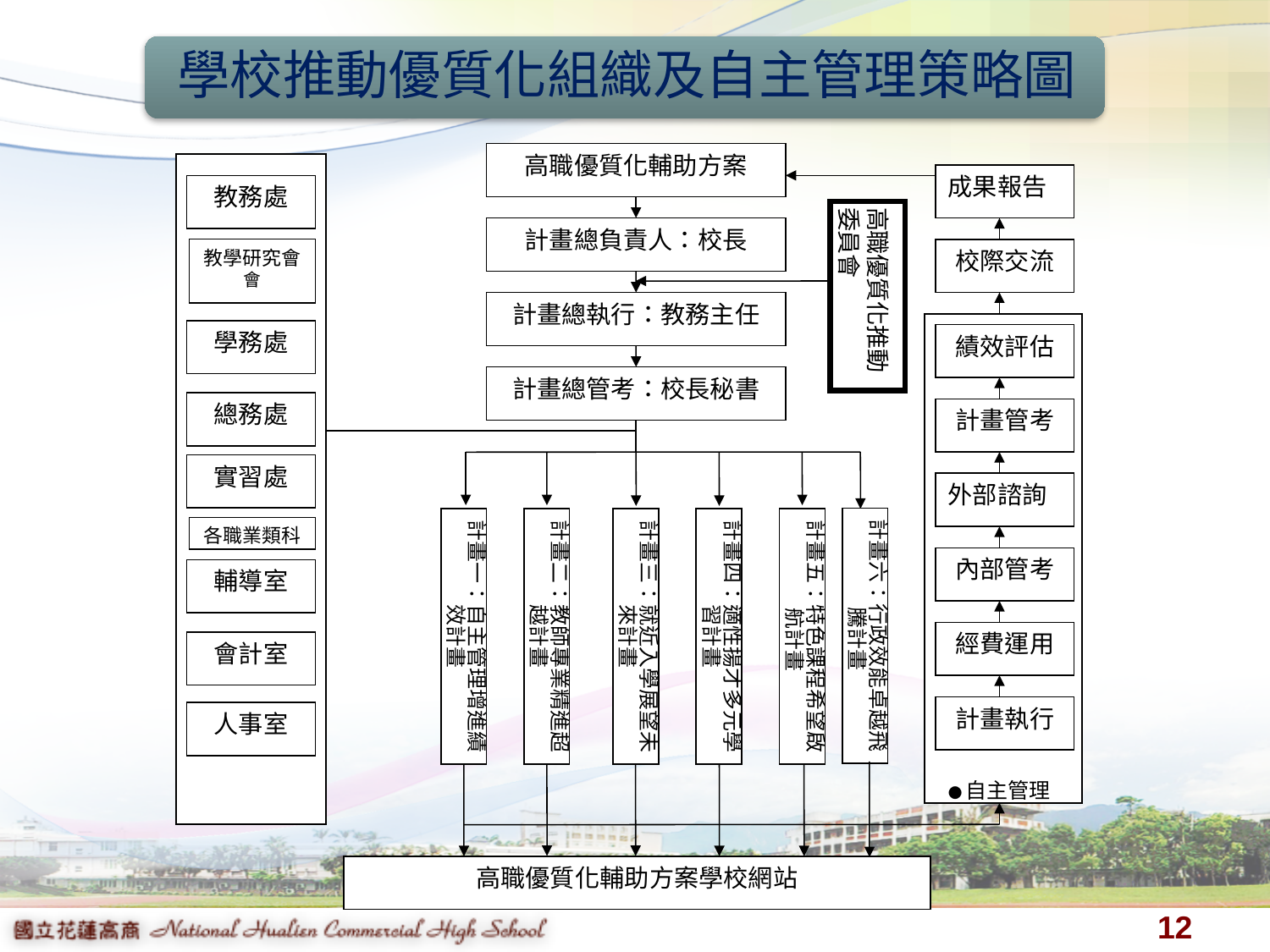

學校推動優質化組織及自主管理策略圖

高職優質化輔助方案

成果報告
教務處
高職優質化推動委員會
計畫總負責人：校長
教學研究會會
校際交流
計畫總執行：教務主任

學務處
績效評估
計畫總管考：校長秘書

總務處
計畫管考
實習處
外部諮詢
計畫一：自主管理增進績效計畫
計畫二：教師專業精進超越計畫
計畫三：就近入學展望未來計畫
計畫四：適性揚才多元學習計畫
計畫五：特色課程希望啟航計畫電影

各職業類科
內部管考
輔導室
經費運用
會計室
計畫執行
人事室
●自主管理
高職優質化輔助方案學校網站
計畫六：行政效能卓越飛騰計畫電影